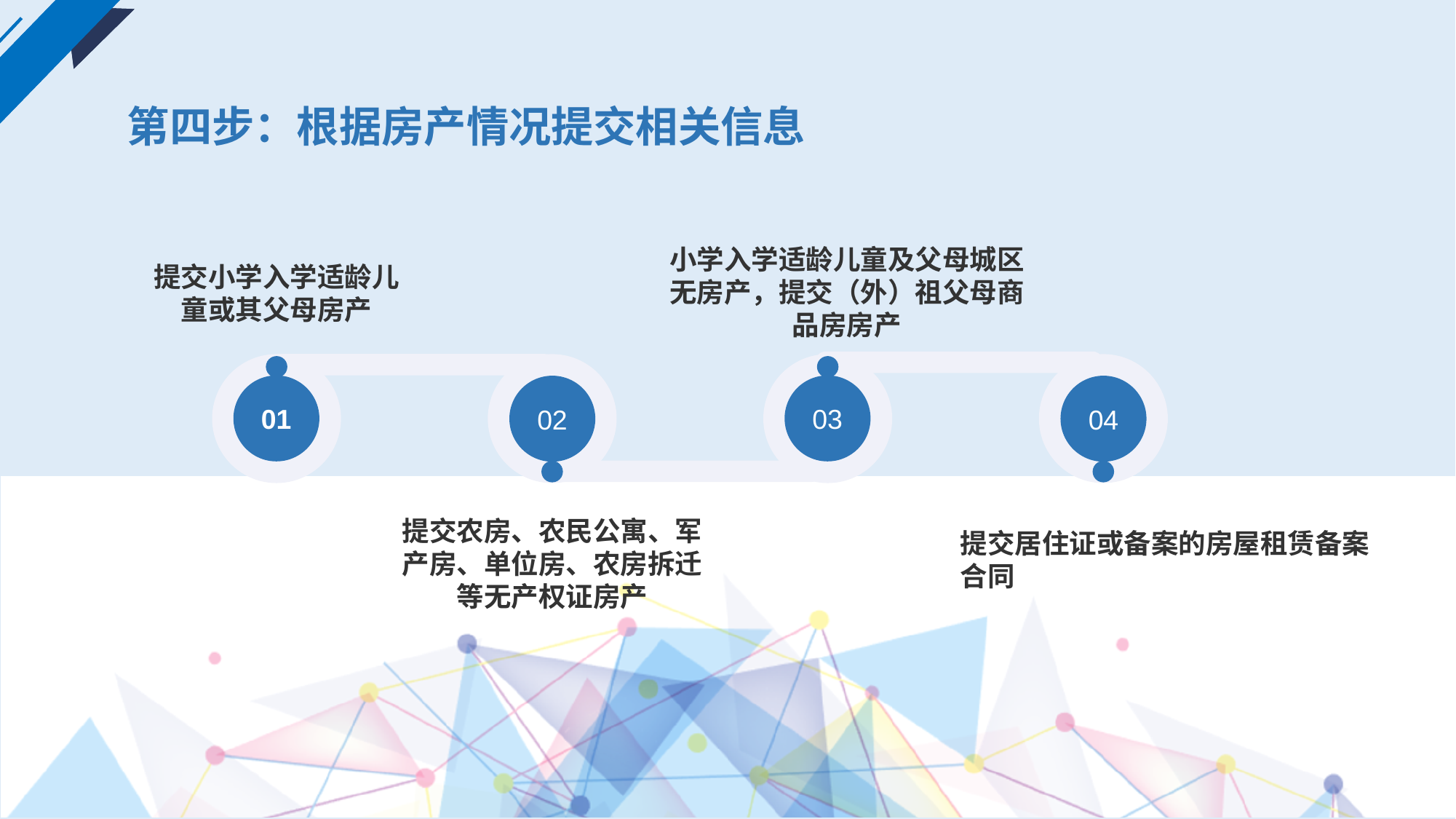

第四步：根据房产情况提交相关信息
小学入学适龄儿童及父母城区无房产，提交（外）祖父母商品房房产

提交小学入学适龄儿童或其父母房产

02

04

01

03

提交农房、农民公寓、军产房、单位房、农房拆迁等无产权证房产
提交居住证或备案的房屋租赁备案合同